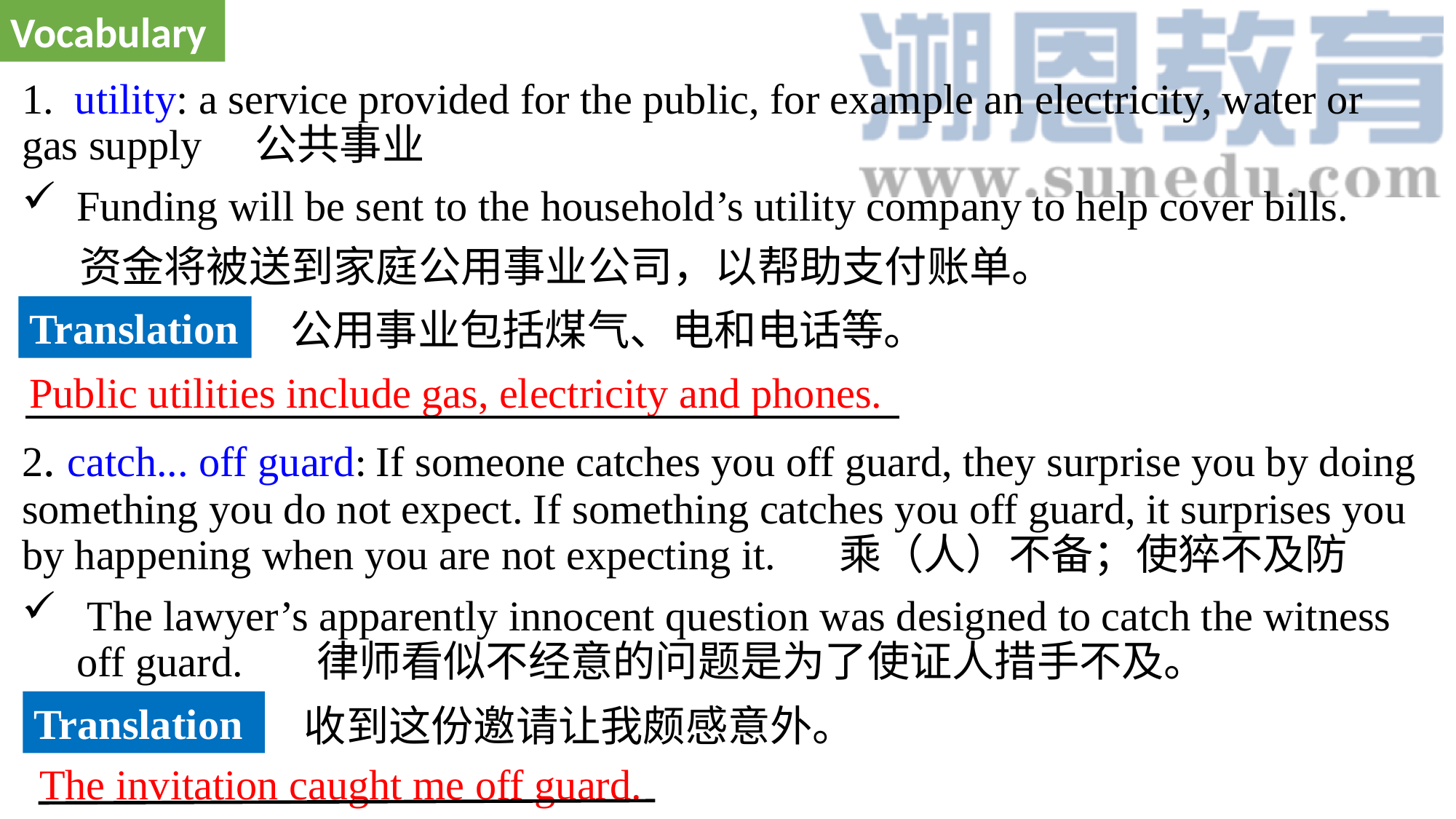

Vocabulary
1.  utility: a service provided for the public, for example an electricity, water or gas supply    公共事业
Funding will be sent to the household’s utility company to help cover bills.
     资金将被送到家庭公用事业公司，以帮助支付账单。

2. catch... off guard: If someone catches you off guard, they surprise you by doing something you do not expect. If something catches you off guard, it surprises you by happening when you are not expecting it.     乘（人）不备；使猝不及防
 The lawyer’s apparently innocent question was designed to catch the witness off guard.      律师看似不经意的问题是为了使证人措手不及。
Translation
公用事业包括煤气、电和电话等。
Public utilities include gas, electricity and phones.
Translation
收到这份邀请让我颇感意外。
The invitation caught me off guard.